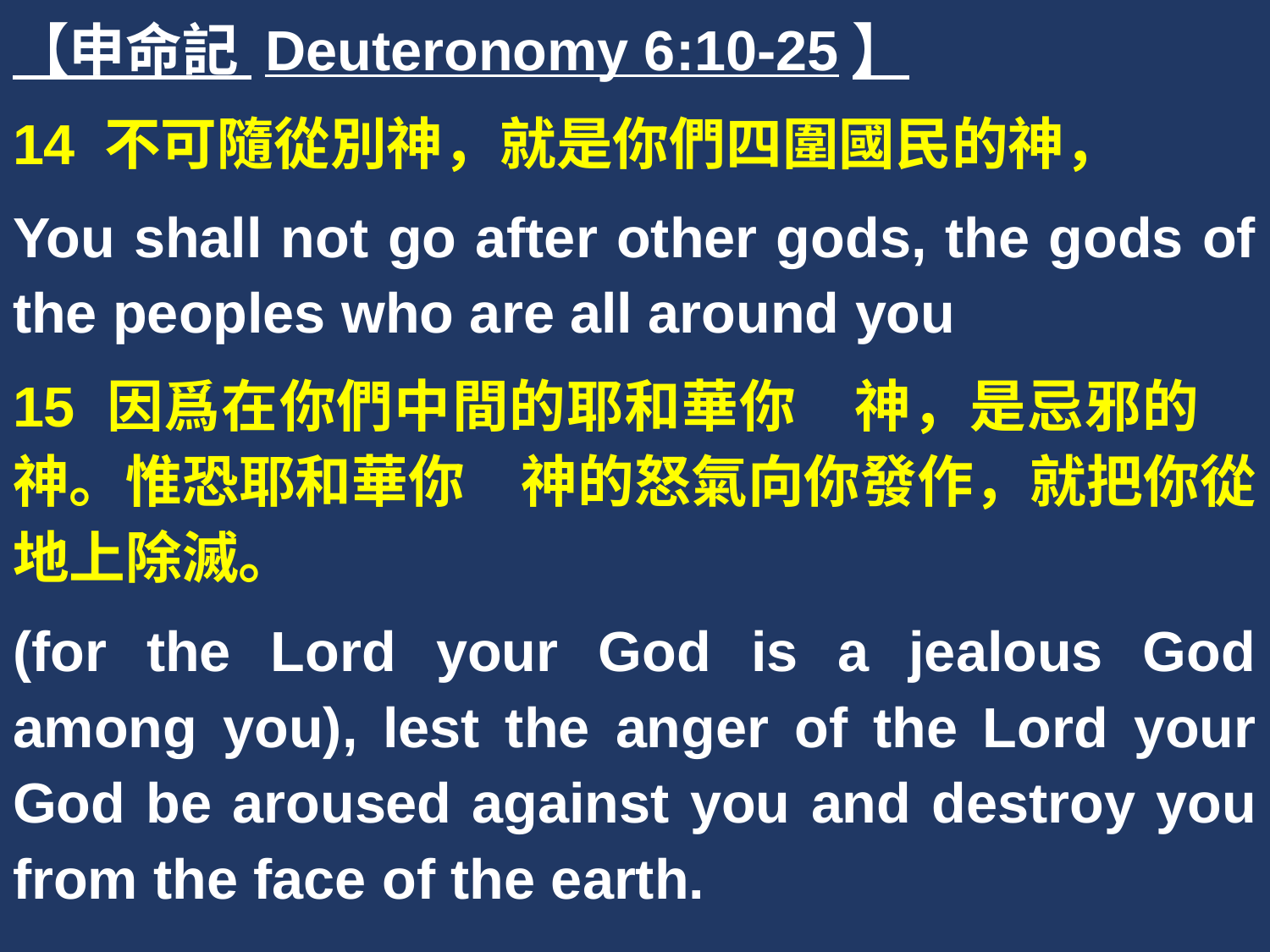

【申命記 Deuteronomy 6:10-25】
14 不可隨從別神，就是你們四圍國民的神，
You shall not go after other gods, the gods of the peoples who are all around you
15 因爲在你們中間的耶和華你　神，是忌邪的　神。惟恐耶和華你　神的怒氣向你發作，就把你從地上除滅。
(for the Lord your God is a jealous God among you), lest the anger of the Lord your God be aroused against you and destroy you from the face of the earth.